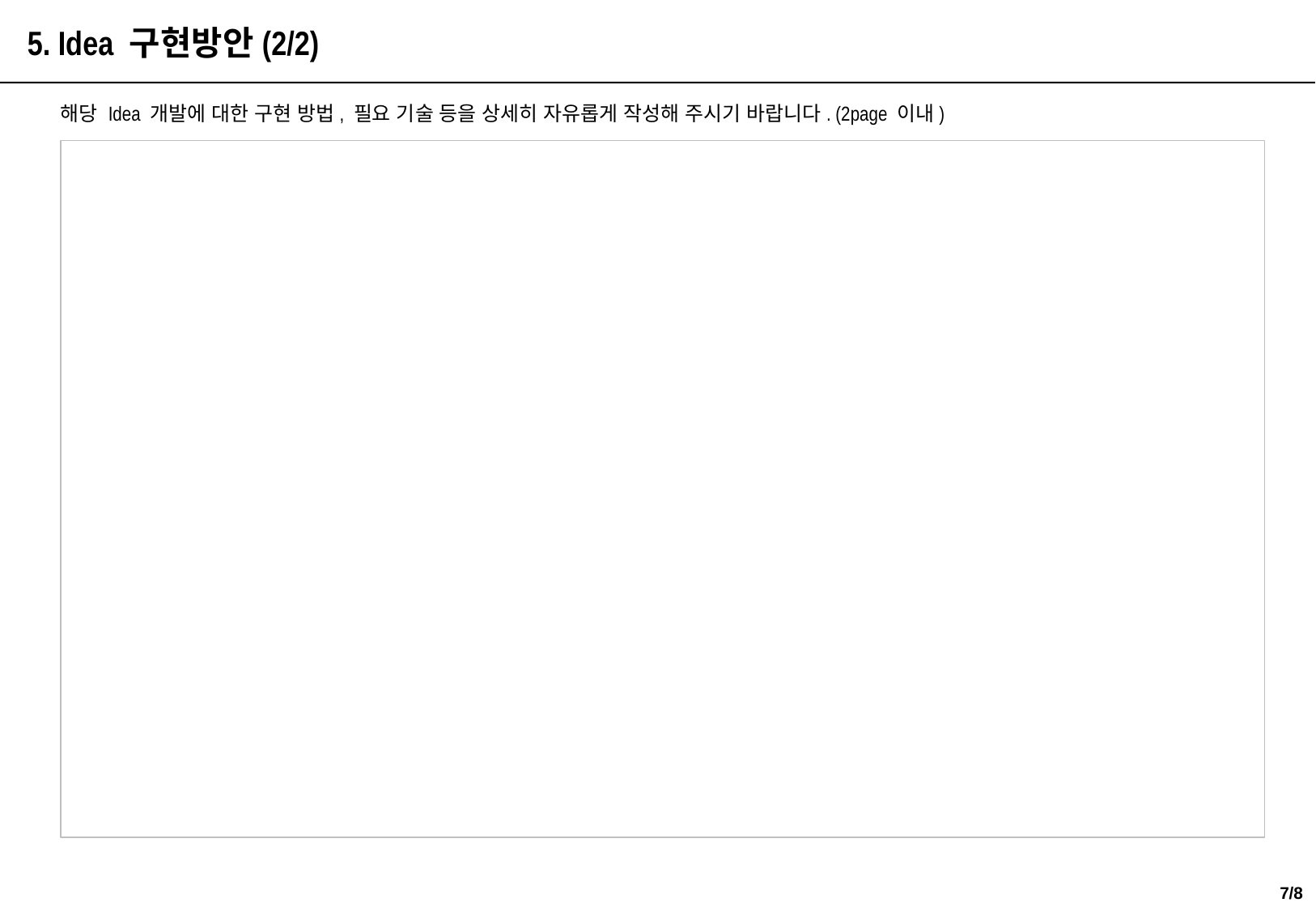

5. Idea 구현방안(2/2)
해당 Idea 개발에 대한 구현 방법, 필요 기술 등을 상세히 자유롭게 작성해 주시기 바랍니다. (2page 이내)

7/8